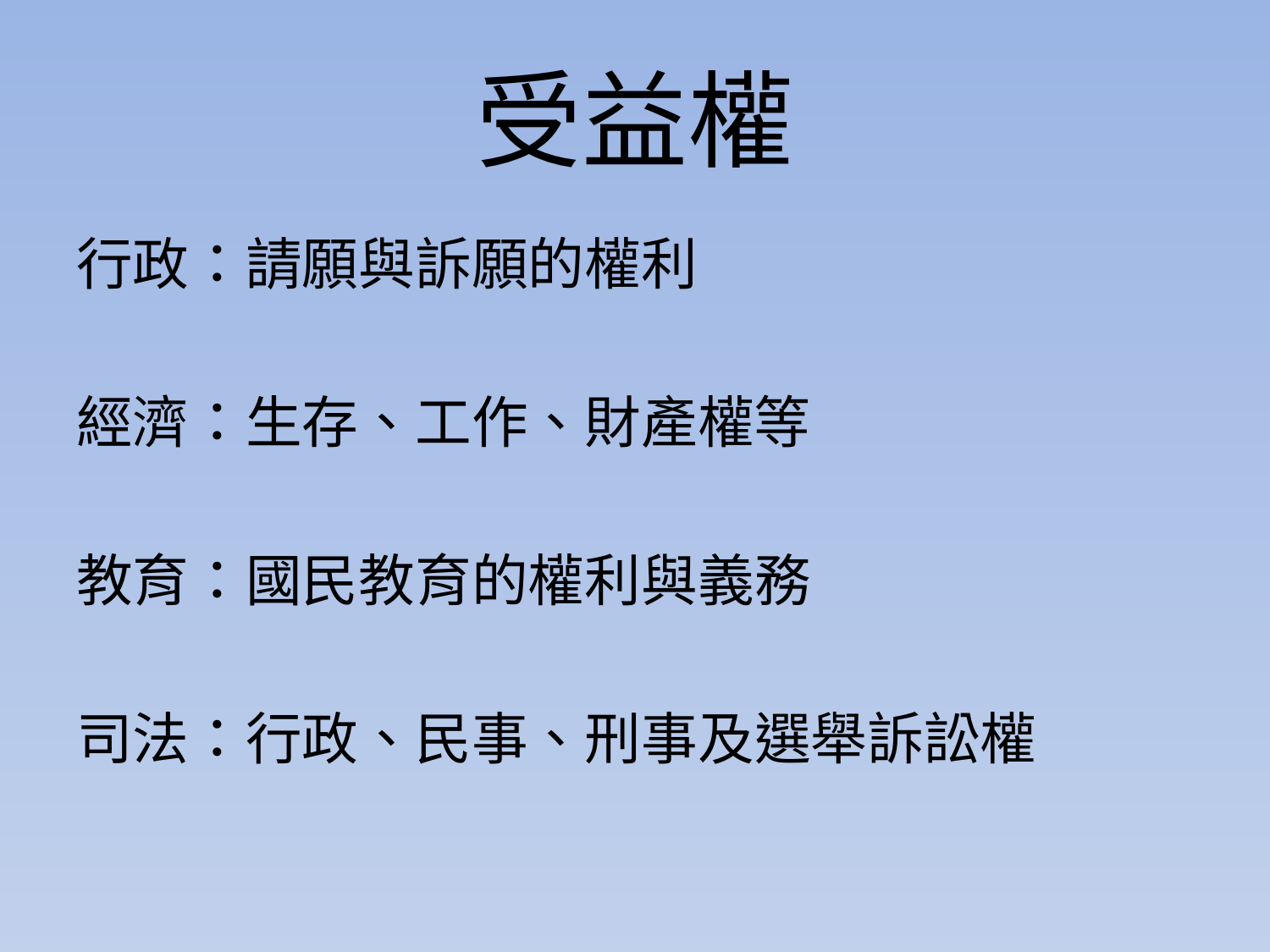

# 受益權
行政：請願與訴願的權利

經濟：生存、工作、財產權等

教育：國民教育的權利與義務

司法：行政、民事、刑事及選舉訴訟權